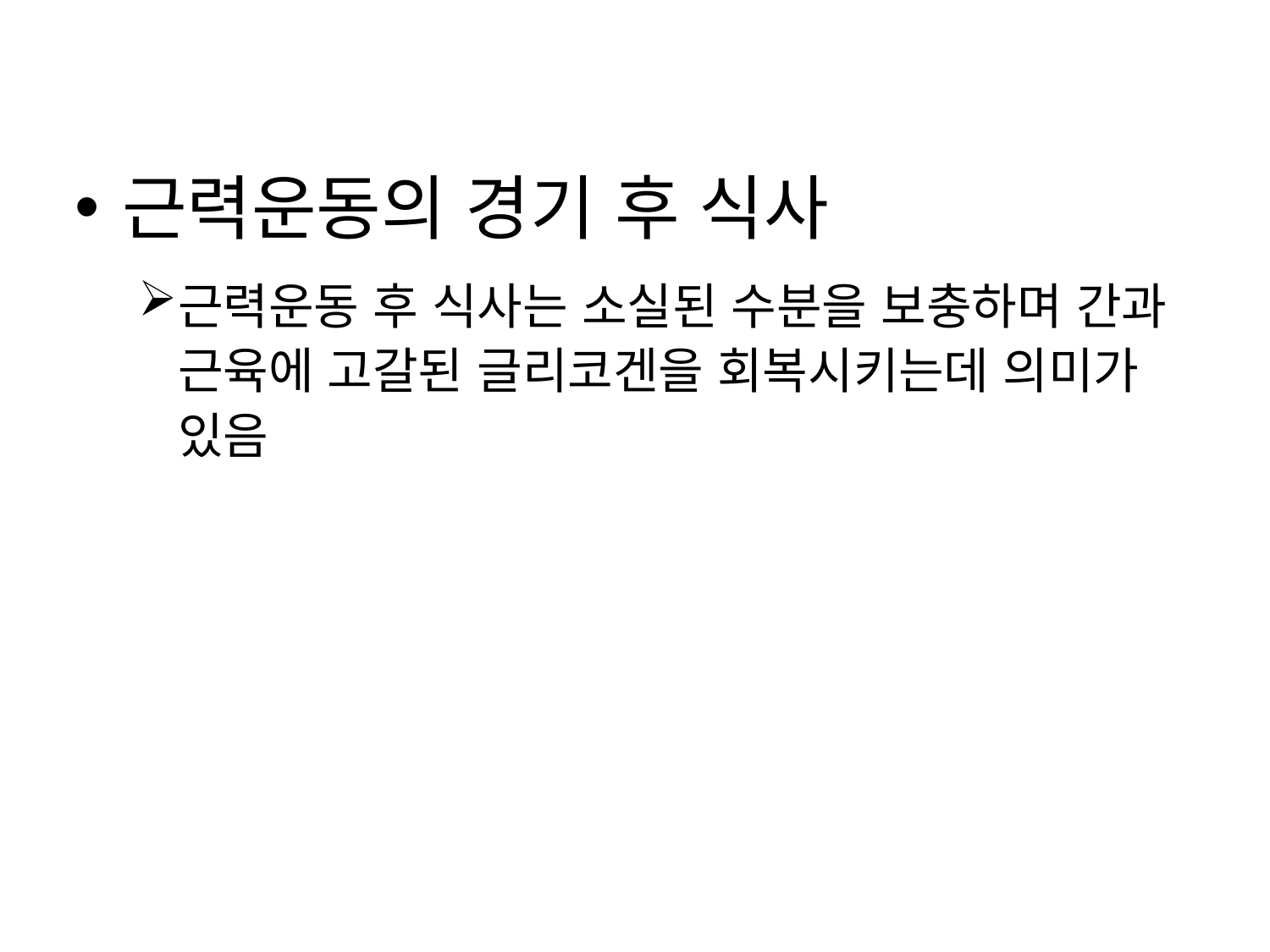

근력운동의 경기 후 식사
근력운동 후 식사는 소실된 수분을 보충하며 간과 근육에 고갈된 글리코겐을 회복시키는데 의미가 있음